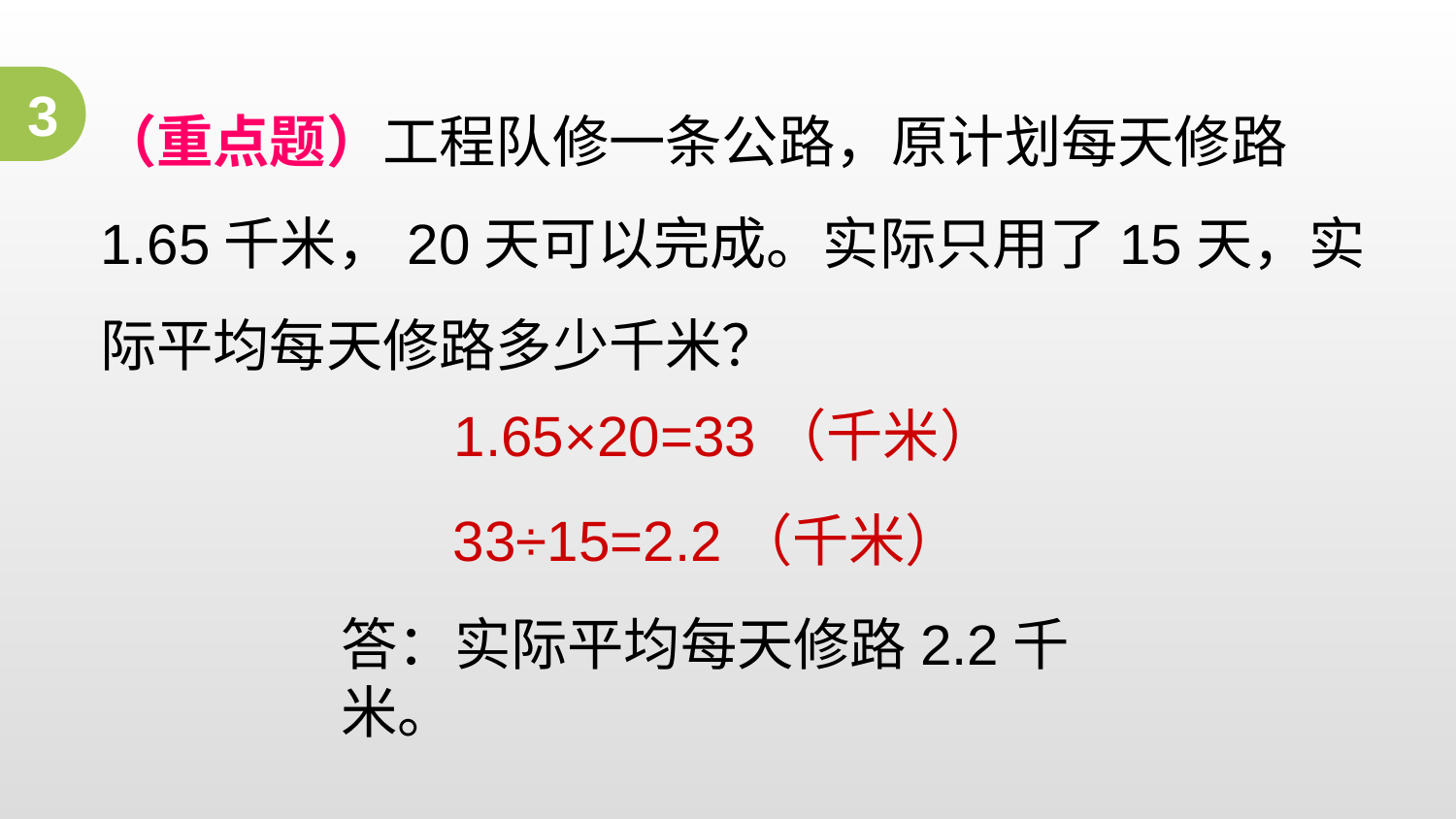

（重点题）工程队修一条公路，原计划每天修路1.65千米，20天可以完成。实际只用了15天，实际平均每天修路多少千米？
3
1.65×20=33（千米）
33÷15=2.2（千米）
答：实际平均每天修路2.2千米。